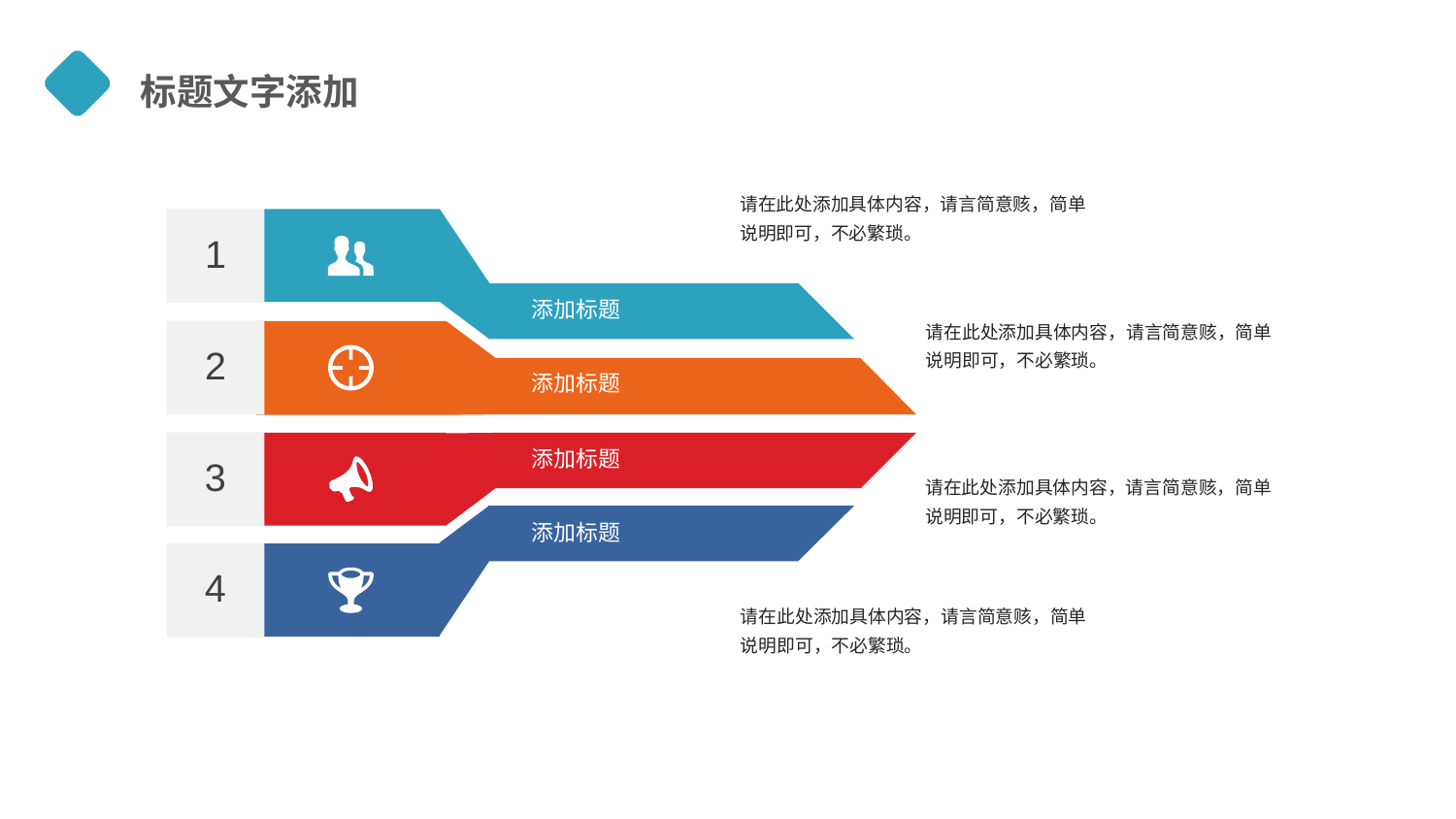

标题文字添加

请在此处添加具体内容，请言简意赅，简单说明即可，不必繁琐。

1

添加标题
请在此处添加具体内容，请言简意赅，简单说明即可，不必繁琐。
2

添加标题

3
添加标题

请在此处添加具体内容，请言简意赅，简单说明即可，不必繁琐。

添加标题
4

请在此处添加具体内容，请言简意赅，简单说明即可，不必繁琐。